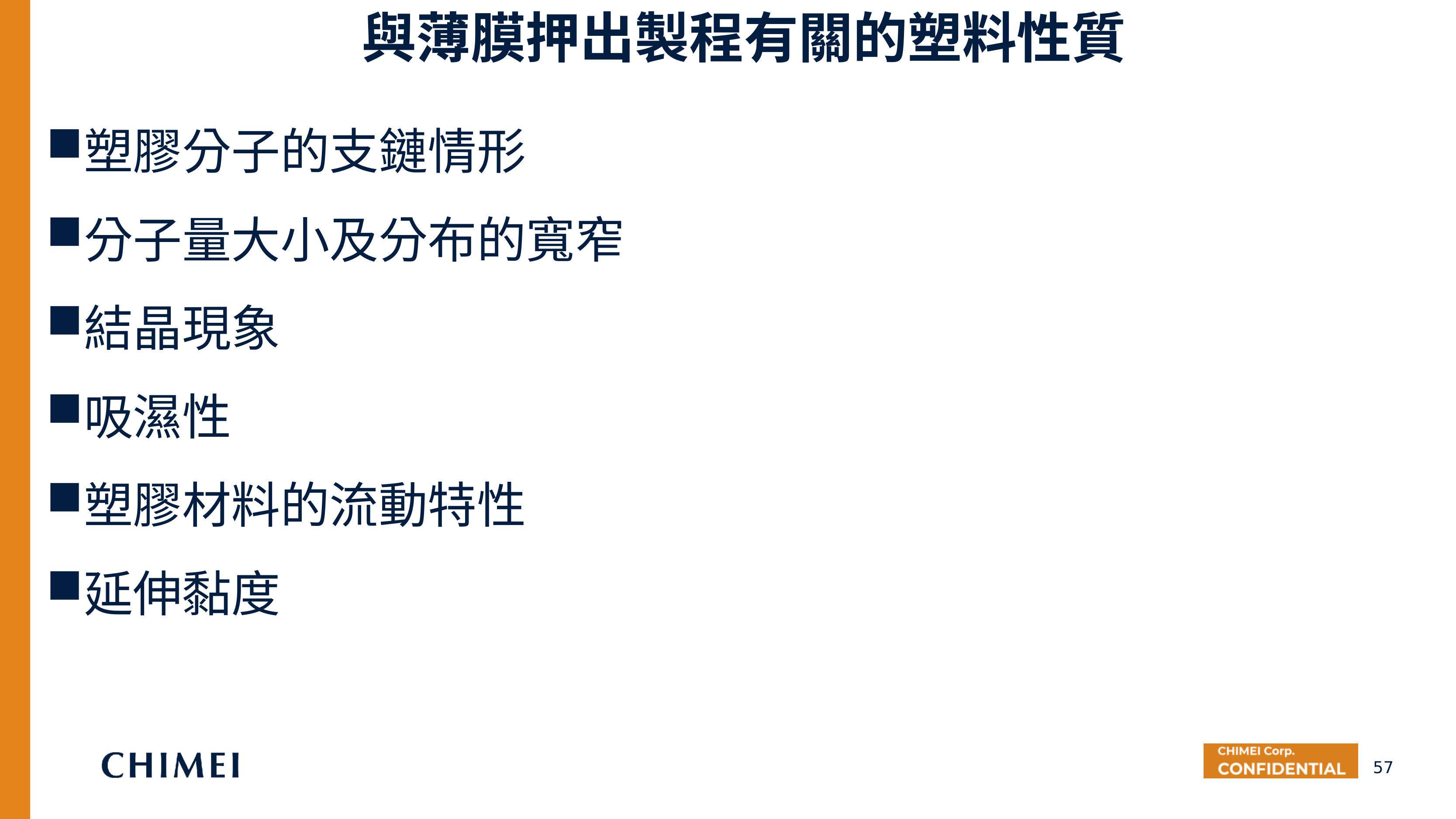

與薄膜押出製程有關的塑料性質
塑膠分子的支鏈情形
分子量大小及分布的寬窄
結晶現象
吸濕性
塑膠材料的流動特性
延伸黏度
57